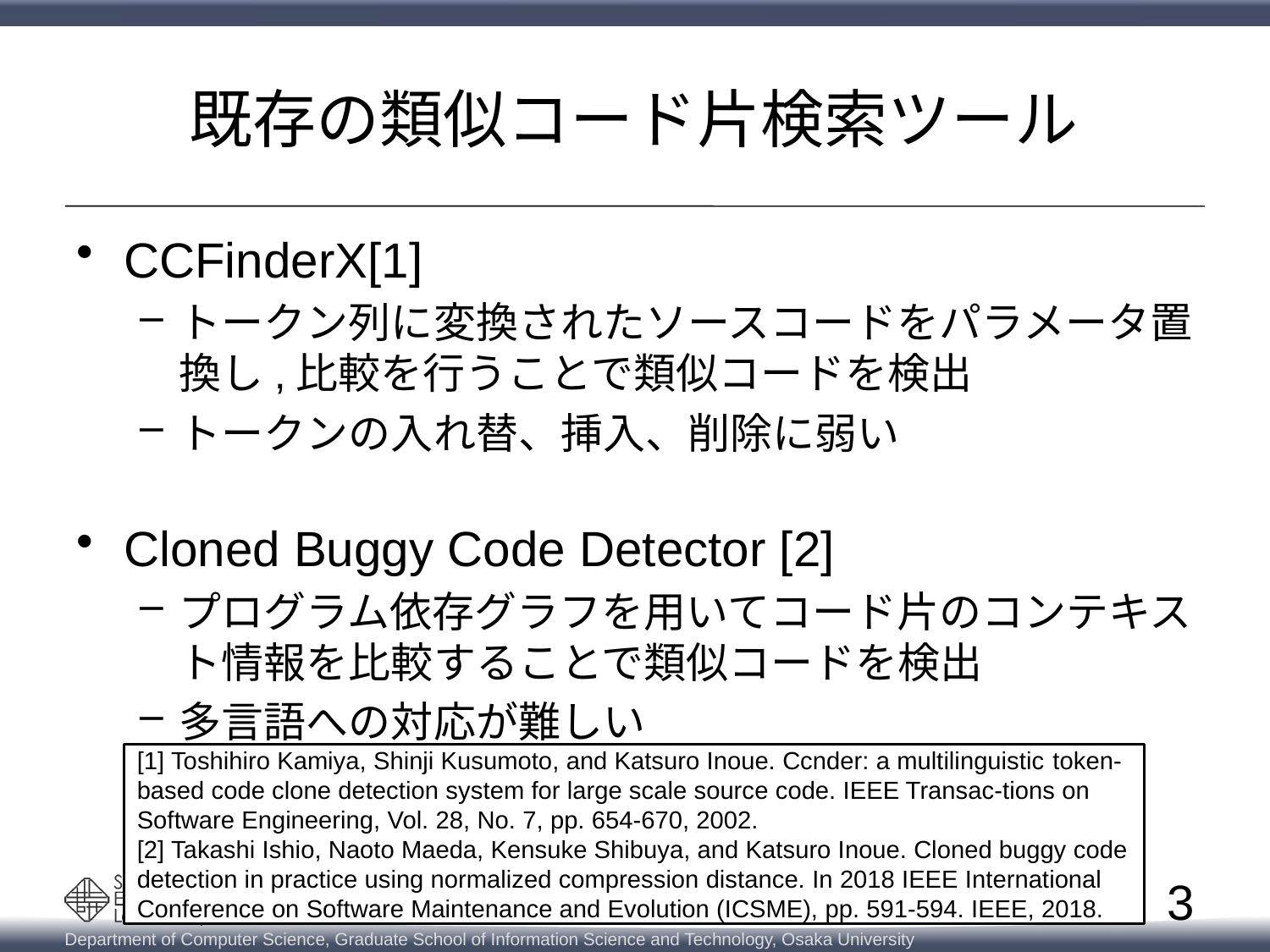

# 既存の類似コード片検索ツール
CCFinderX[1]
トークン列に変換されたソースコードをパラメータ置換し,比較を行うことで類似コードを検出
トークンの入れ替、挿入、削除に弱い

Cloned Buggy Code Detector [2]
プログラム依存グラフを用いてコード片のコンテキスト情報を比較することで類似コードを検出
多言語への対応が難しい
[1] Toshihiro Kamiya, Shinji Kusumoto, and Katsuro Inoue. Ccnder: a multilinguistic token-based code clone detection system for large scale source code. IEEE Transac-tions on Software Engineering, Vol. 28, No. 7, pp. 654-670, 2002.
[2] Takashi Ishio, Naoto Maeda, Kensuke Shibuya, and Katsuro Inoue. Cloned buggy code detection in practice using normalized compression distance. In 2018 IEEE International Conference on Software Maintenance and Evolution (ICSME), pp. 591-594. IEEE, 2018.
3